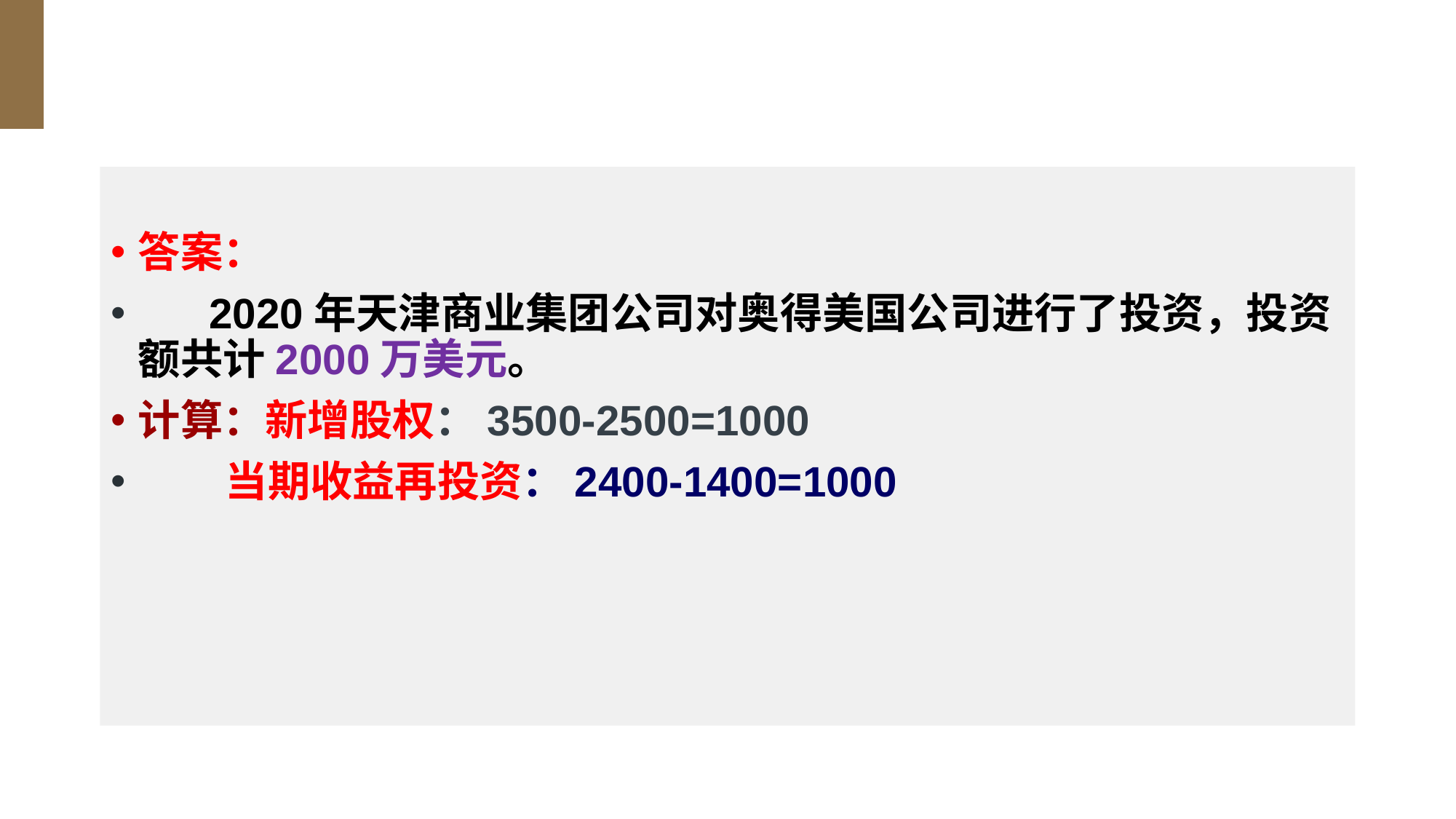

#

答案：
      2020年天津商业集团公司对奥得美国公司进行了投资，投资额共计2000万美元。
计算：新增股权：3500-2500=1000
        当期收益再投资：2400-1400=1000